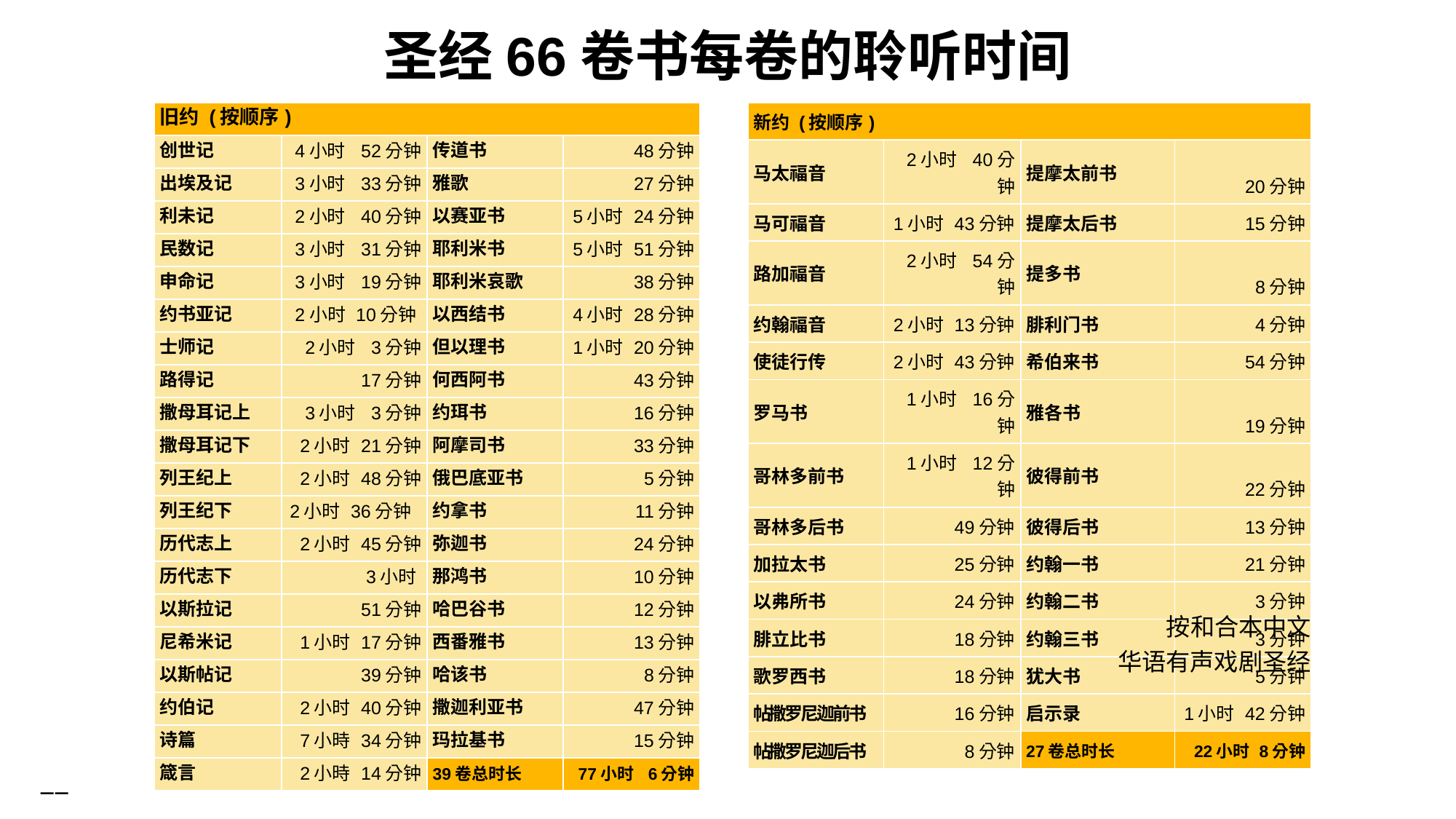

圣经66卷书每卷的聆听时间

| 旧约 (按顺序) |  |  |  |
| --- | --- | --- | --- |
| 创世记 | 4小时 52分钟 | 传道书 | 48分钟 |
| 出埃及记 | 3小时 33分钟 | 雅歌 | 27分钟 |
| 利未记 | 2小时 40分钟 | 以赛亚书 | 5小时 24分钟 |
| 民数记 | 3小时 31分钟 | 耶利米书 | 5小时 51分钟 |
| 申命记 | 3小时 19分钟 | 耶利米哀歌 | 38分钟 |
| 约书亚记 | 2小时 10分钟 | 以西结书 | 4小时 28分钟 |
| 士师记 | 2小时 3分钟 | 但以理书 | 1小时 20分钟 |
| 路得记 | 17分钟 | 何西阿书 | 43分钟 |
| 撒母耳记上 | 3小时 3分钟 | 约珥书 | 16分钟 |
| 撒母耳记下 | 2小时 21分钟 | 阿摩司书 | 33分钟 |
| 列王纪上 | 2小时 48分钟 | 俄巴底亚书 | 5分钟 |
| 列王纪下 | 2小时 36分钟 | 约拿书 | 11分钟 |
| 历代志上 | 2小时 45分钟 | 弥迦书 | 24分钟 |
| 历代志下 | 3小时 | 那鸿书 | 10分钟 |
| 以斯拉记 | 51分钟 | 哈巴谷书 | 12分钟 |
| 尼希米记 | 1小时 17分钟 | 西番雅书 | 13分钟 |
| 以斯帖记 | 39分钟 | 哈该书 | 8分钟 |
| 约伯记 | 2小时 40分钟 | 撒迦利亚书 | 47分钟 |
| 诗篇 | 7小時 34分钟 | 玛拉基书 | 15分钟 |
| 箴言 | 2小時 14分钟 | 39卷总时长 | 77小时 6分钟 |
| 新约 (按顺序) |  |  |  |
| --- | --- | --- | --- |
| 马太福音 | 2小时 40分钟 | 提摩太前书 | 20分钟 |
| 马可福音 | 1小时 43分钟 | 提摩太后书 | 15分钟 |
| 路加福音 | 2小时 54分钟 | 提多书 | 8分钟 |
| 约翰福音 | 2小时 13分钟 | 腓利门书 | 4分钟 |
| 使徒行传 | 2小时 43分钟 | 希伯来书 | 54分钟 |
| 罗马书 | 1小时 16分钟 | 雅各书 | 19分钟 |
| 哥林多前书 | 1小时 12分钟 | 彼得前书 | 22分钟 |
| 哥林多后书 | 49分钟 | 彼得后书 | 13分钟 |
| 加拉太书 | 25分钟 | 约翰一书 | 21分钟 |
| 以弗所书 | 24分钟 | 约翰二书 | 3分钟 |
| 腓立比书 | 18分钟 | 约翰三书 | 3分钟 |
| 歌罗西书 | 18分钟 | 犹大书 | 5分钟 |
| 帖撒罗尼迦前书 | 16分钟 | 启示录 | 1小时 42分钟 |
| 帖撒罗尼迦后书 | 8分钟 | 27卷总时长 | 22小时 8分钟 |
|  |  |  |  |
|  |  |  |  |
|  |  |  |  |
|  |  |  |  |
|  |  |  |  |
|  |  |  |  |
按和合本中文
华语有声戏剧圣经